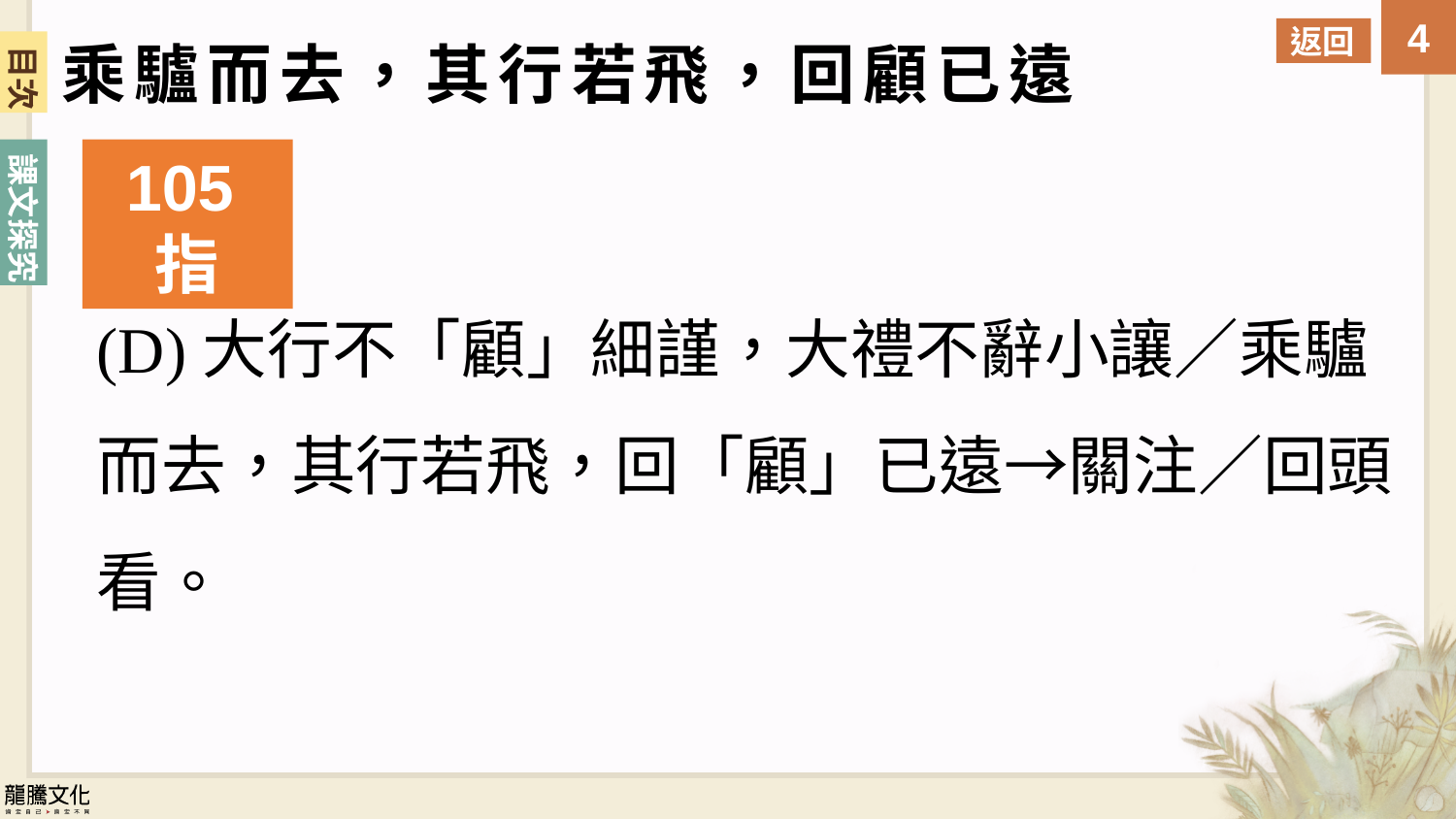

返回
乘驢而去，其行若飛，回顧已遠
目次
105指
(D)大行不「顧」細謹，大禮不辭小讓／乘驢而去，其行若飛，回「顧」已遠→關注／回頭看。